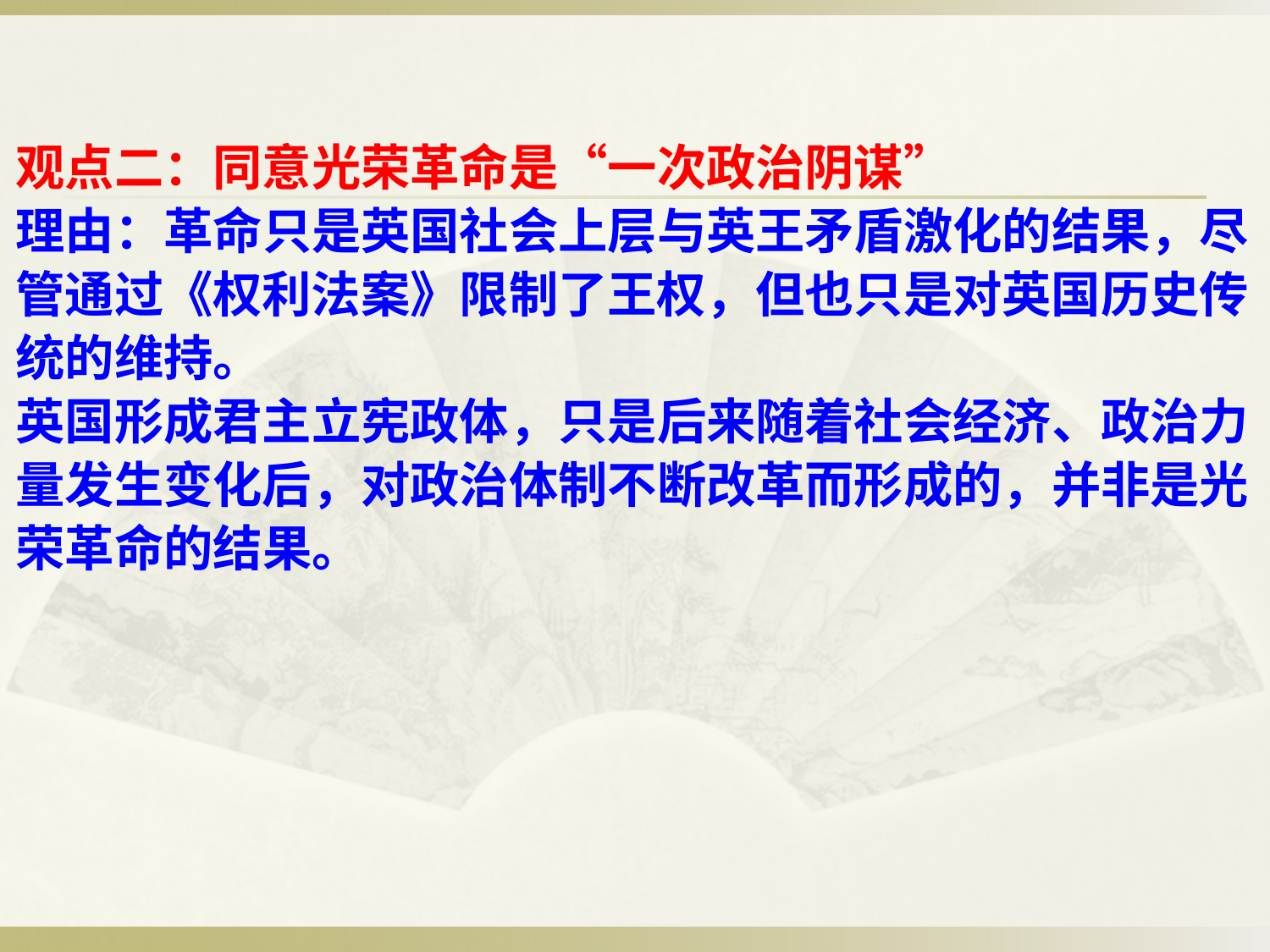

观点二：同意光荣革命是“一次政治阴谋”
理由：革命只是英国社会上层与英王矛盾激化的结果，尽管通过《权利法案》限制了王权，但也只是对英国历史传统的维持。
英国形成君主立宪政体，只是后来随着社会经济、政治力量发生变化后，对政治体制不断改革而形成的，并非是光荣革命的结果。